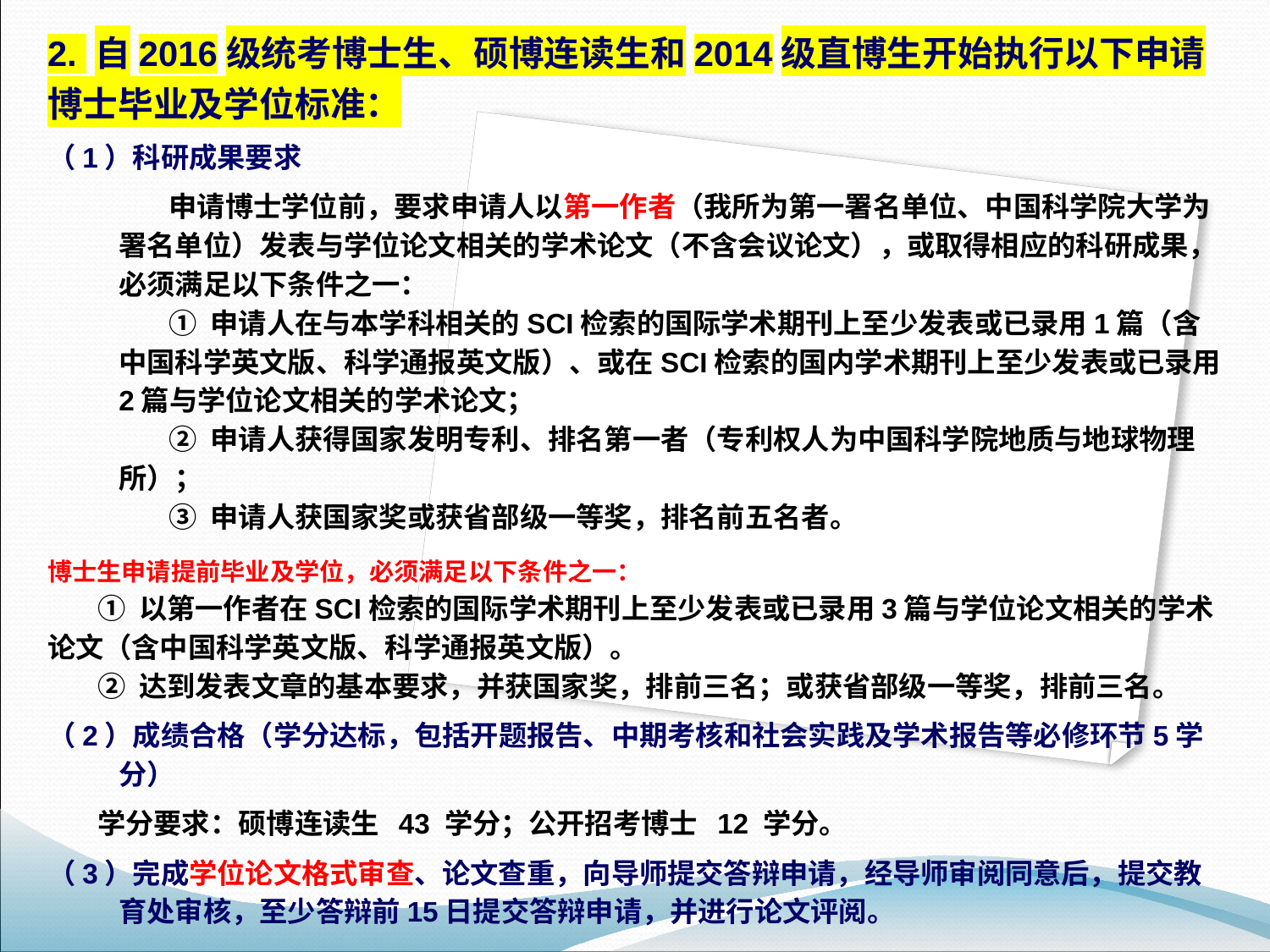

2. 自2016级统考博士生、硕博连读生和2014级直博生开始执行以下申请博士毕业及学位标准：
（1）科研成果要求
申请博士学位前，要求申请人以第一作者（我所为第一署名单位、中国科学院大学为署名单位）发表与学位论文相关的学术论文（不含会议论文），或取得相应的科研成果，必须满足以下条件之一：
① 申请人在与本学科相关的SCI检索的国际学术期刊上至少发表或已录用1篇（含中国科学英文版、科学通报英文版）、或在SCI检索的国内学术期刊上至少发表或已录用2篇与学位论文相关的学术论文；
② 申请人获得国家发明专利、排名第一者（专利权人为中国科学院地质与地球物理所）；
③ 申请人获国家奖或获省部级一等奖，排名前五名者。
博士生申请提前毕业及学位，必须满足以下条件之一：
① 以第一作者在SCI检索的国际学术期刊上至少发表或已录用3篇与学位论文相关的学术论文（含中国科学英文版、科学通报英文版）。
② 达到发表文章的基本要求，并获国家奖，排前三名；或获省部级一等奖，排前三名。
（2）成绩合格（学分达标，包括开题报告、中期考核和社会实践及学术报告等必修环节5学分）
学分要求：硕博连读生  43 学分；公开招考博士  12 学分。
（3）完成学位论文格式审查、论文查重，向导师提交答辩申请，经导师审阅同意后，提交教育处审核，至少答辩前15日提交答辩申请，并进行论文评阅。
（4）说明：待发表文章录用函必须经导师签字方可用于申请学位论文答辩。